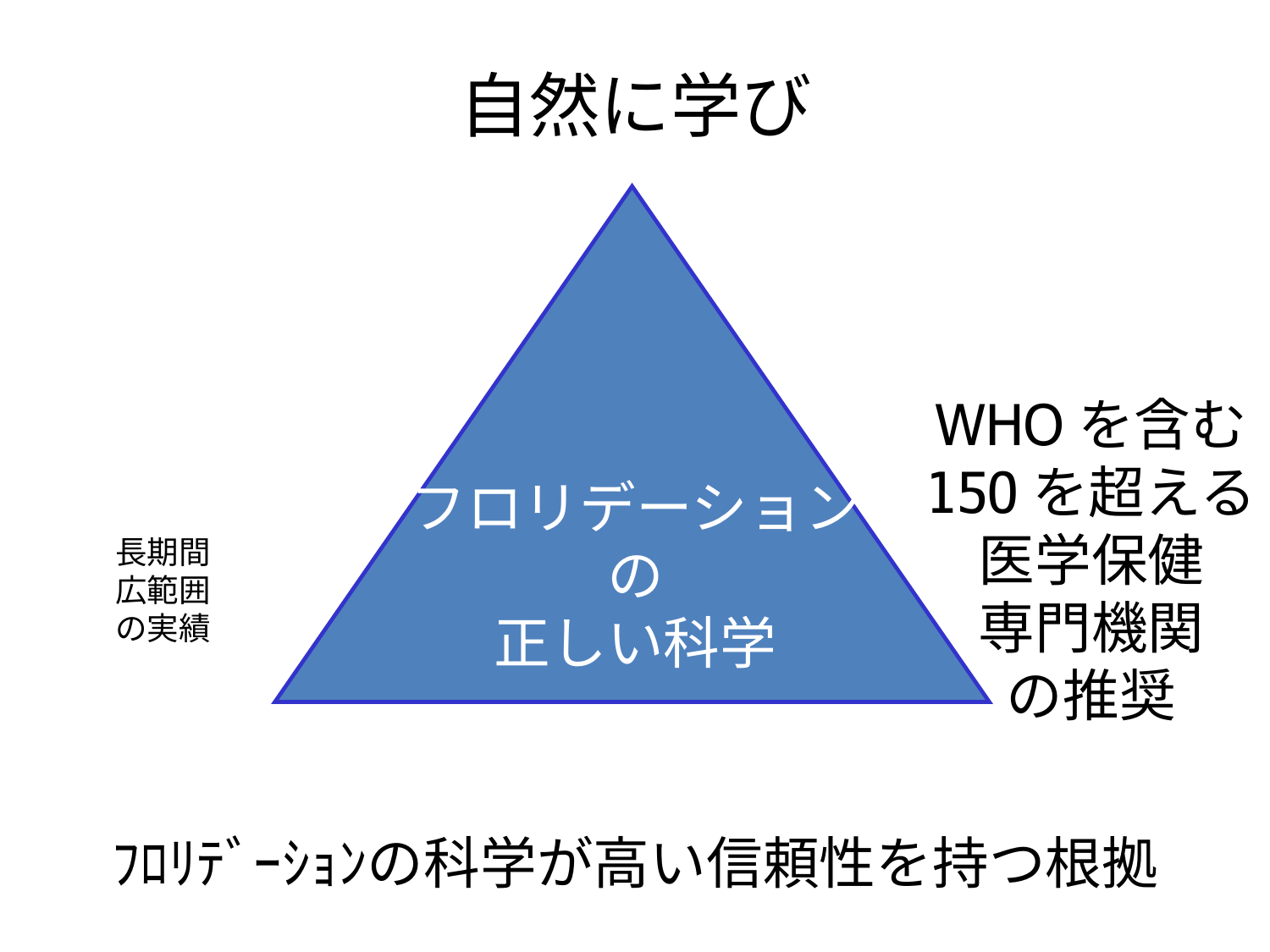

自然に学び

WHOを含む
150を超える
医学保健
専門機関
の推奨
フロリデーション
の
正しい科学
長期間
広範囲
の実績
ﾌﾛﾘﾃﾞｰｼｮﾝの科学が高い信頼性を持つ根拠